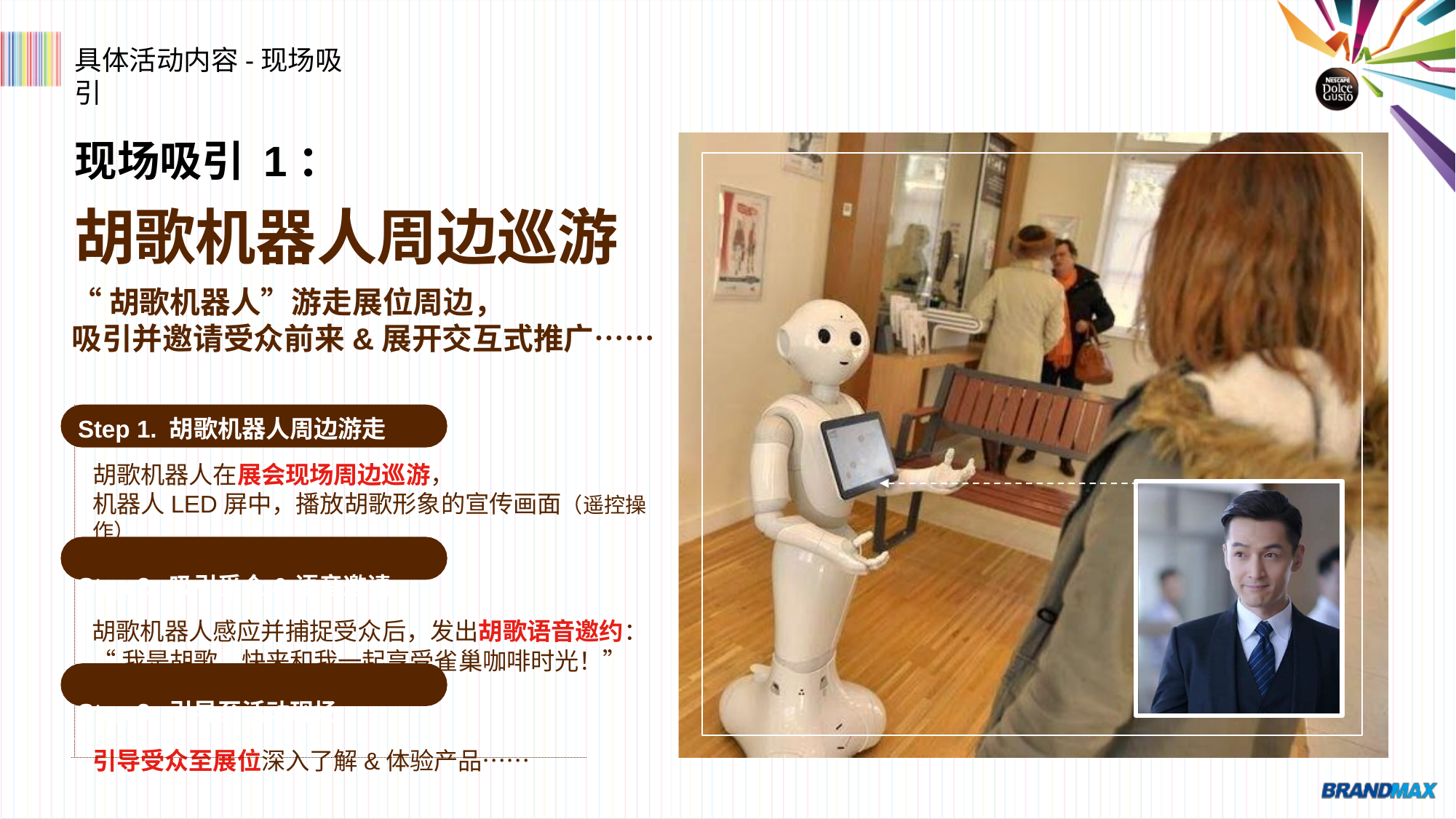

具体活动内容-现场吸引
# 现场吸引 1：
胡歌机器人周边巡游

“胡歌机器人”游走展位周边，
吸引并邀请受众前来&展开交互式推广……

Step 1. 胡歌机器人周边游走
胡歌机器人在展会现场周边巡游，
机器人LED屏中，播放胡歌形象的宣传画面（遥控操作）
Step 2. 吸引受众&语音邀请
胡歌机器人感应并捕捉受众后，发出胡歌语音邀约：
“我是胡歌，快来和我一起享受雀巢咖啡时光！”
Step 3. 引导至活动现场
引导受众至展位深入了解&体验产品……